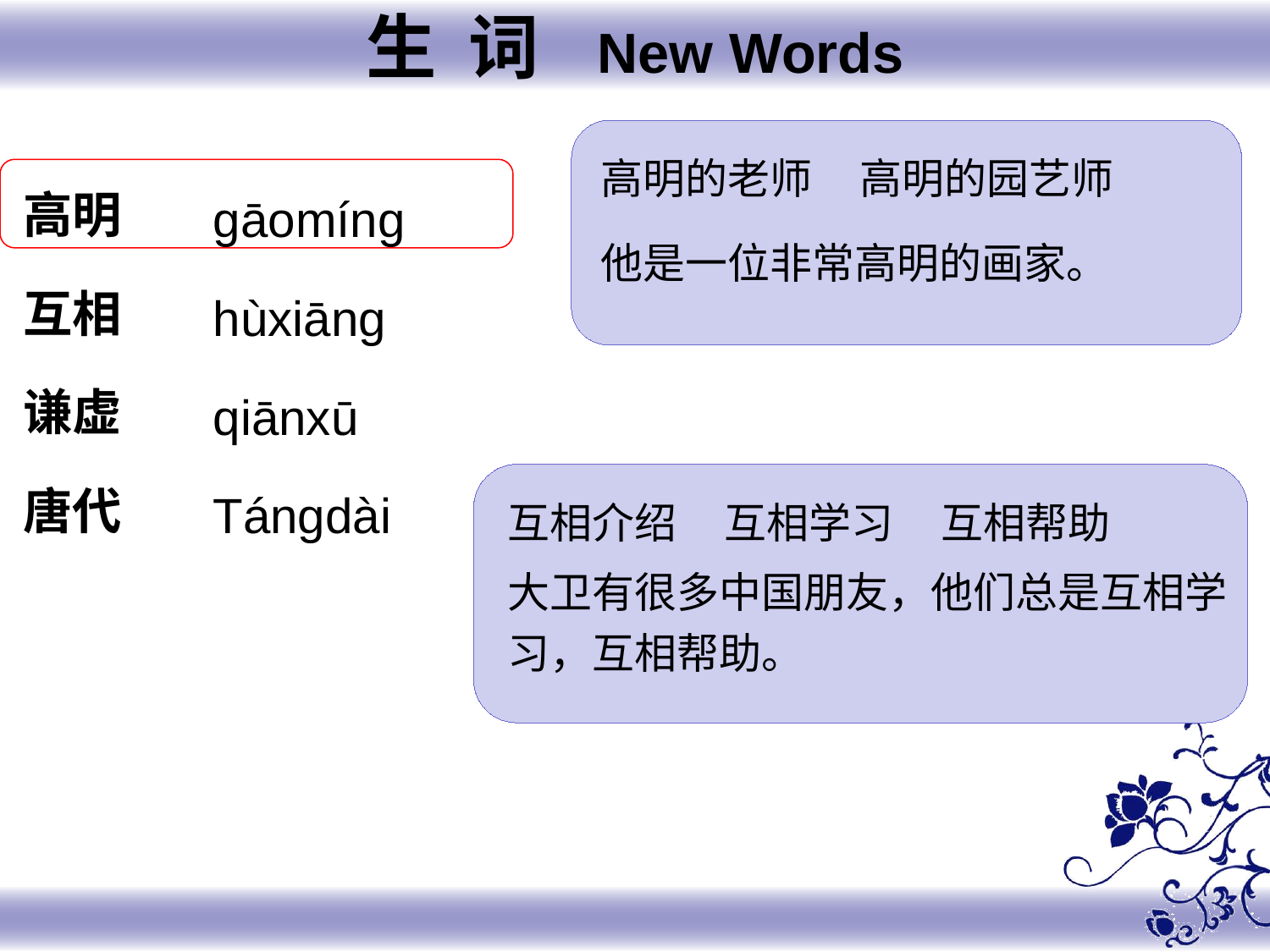

生  词   New Words
高明的老师     高明的园艺师
他是一位非常高明的画家。

高明
互相
谦虚
唐代
gāomíng
hùxiāng
qiānxū
Tángdài

互相介绍     互相学习     互相帮助
大卫有很多中国朋友，他们总是互相学习，互相帮助。